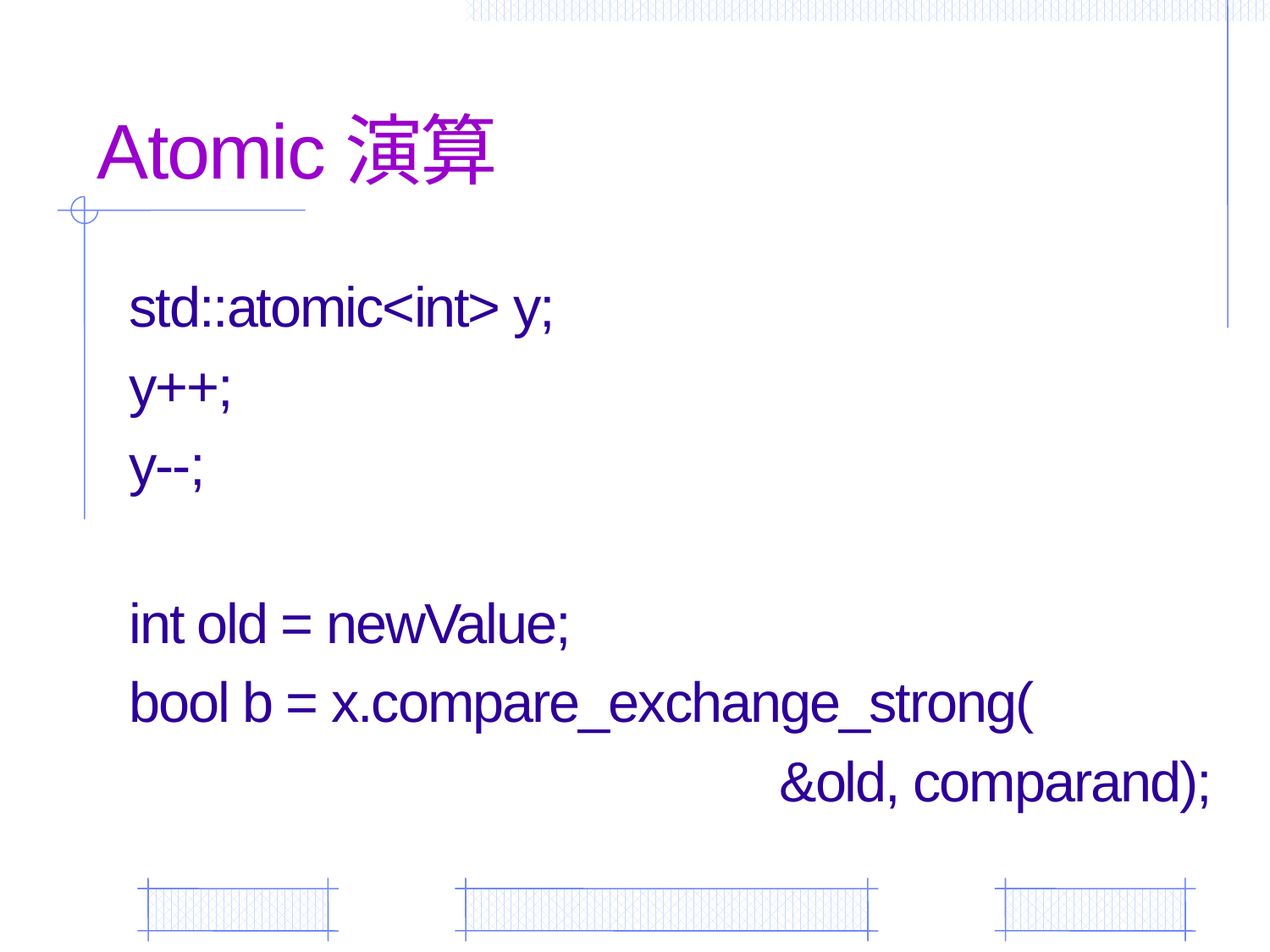

# Atomic演算
std::atomic<int> y;
y++;
y--;

int old = newValue;
bool b = x.compare_exchange_strong(
&old, comparand);